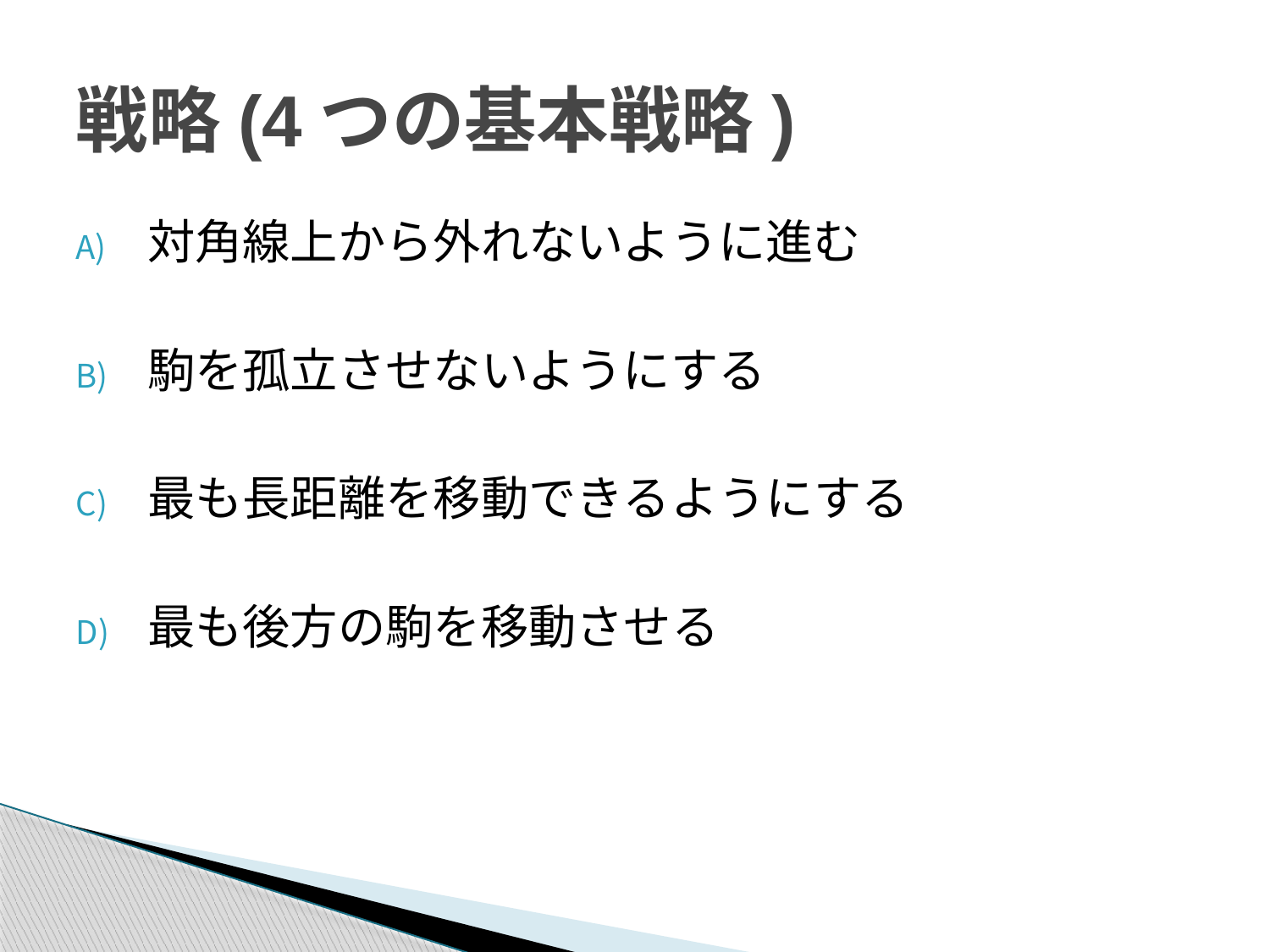

# 戦略(4つの基本戦略)
対角線上から外れないように進む

駒を孤立させないようにする

最も長距離を移動できるようにする

最も後方の駒を移動させる